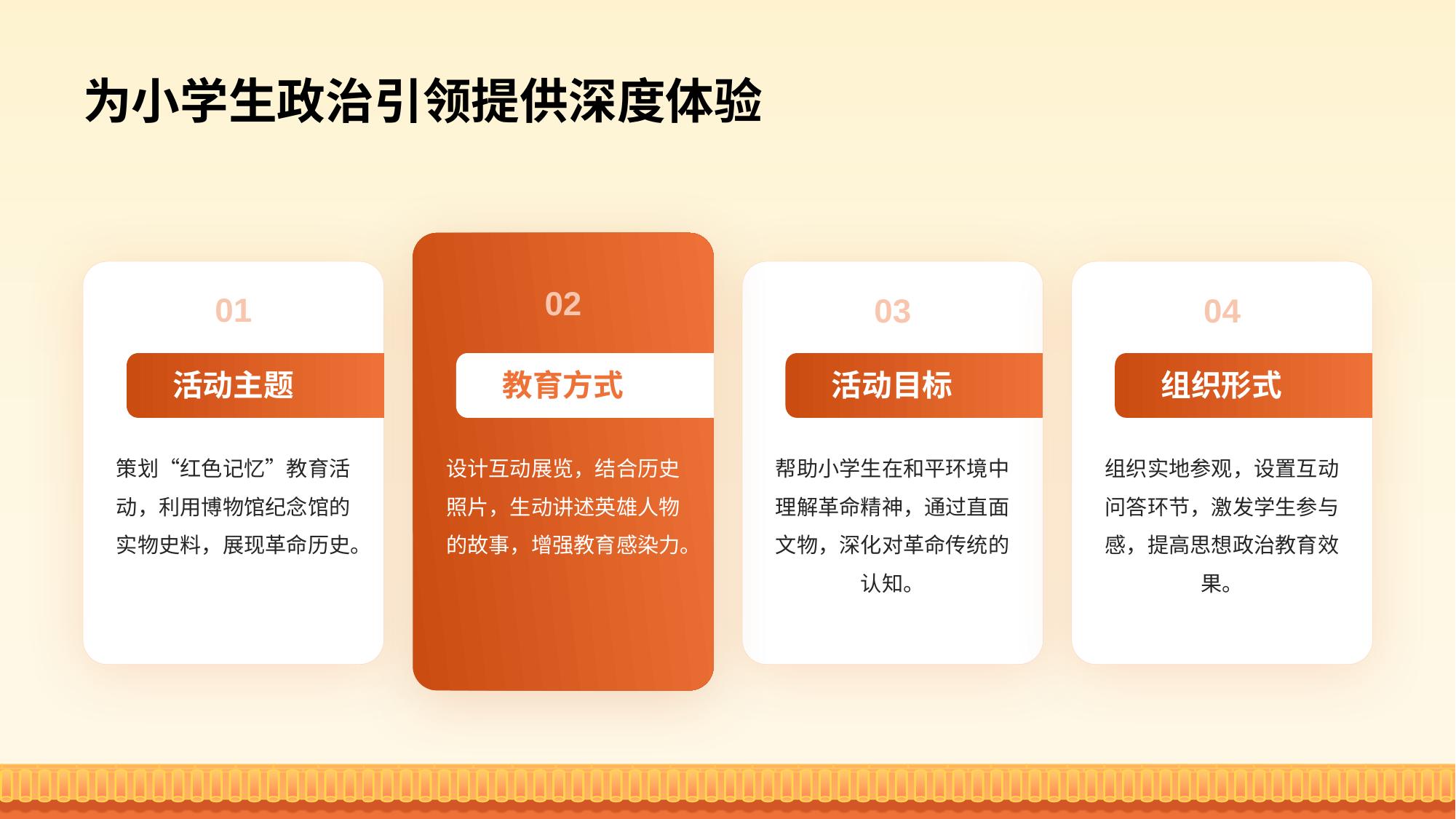

# 为小学生政治引领提供深度体验

02
01
03
04
活动主题
教育方式
活动目标
组织形式
策划“红色记忆”教育活动，利用博物馆纪念馆的实物史料，展现革命历史。
设计互动展览，结合历史照片，生动讲述英雄人物的故事，增强教育感染力。
帮助小学生在和平环境中理解革命精神，通过直面文物，深化对革命传统的认知。
组织实地参观，设置互动问答环节，激发学生参与感，提高思想政治教育效果。